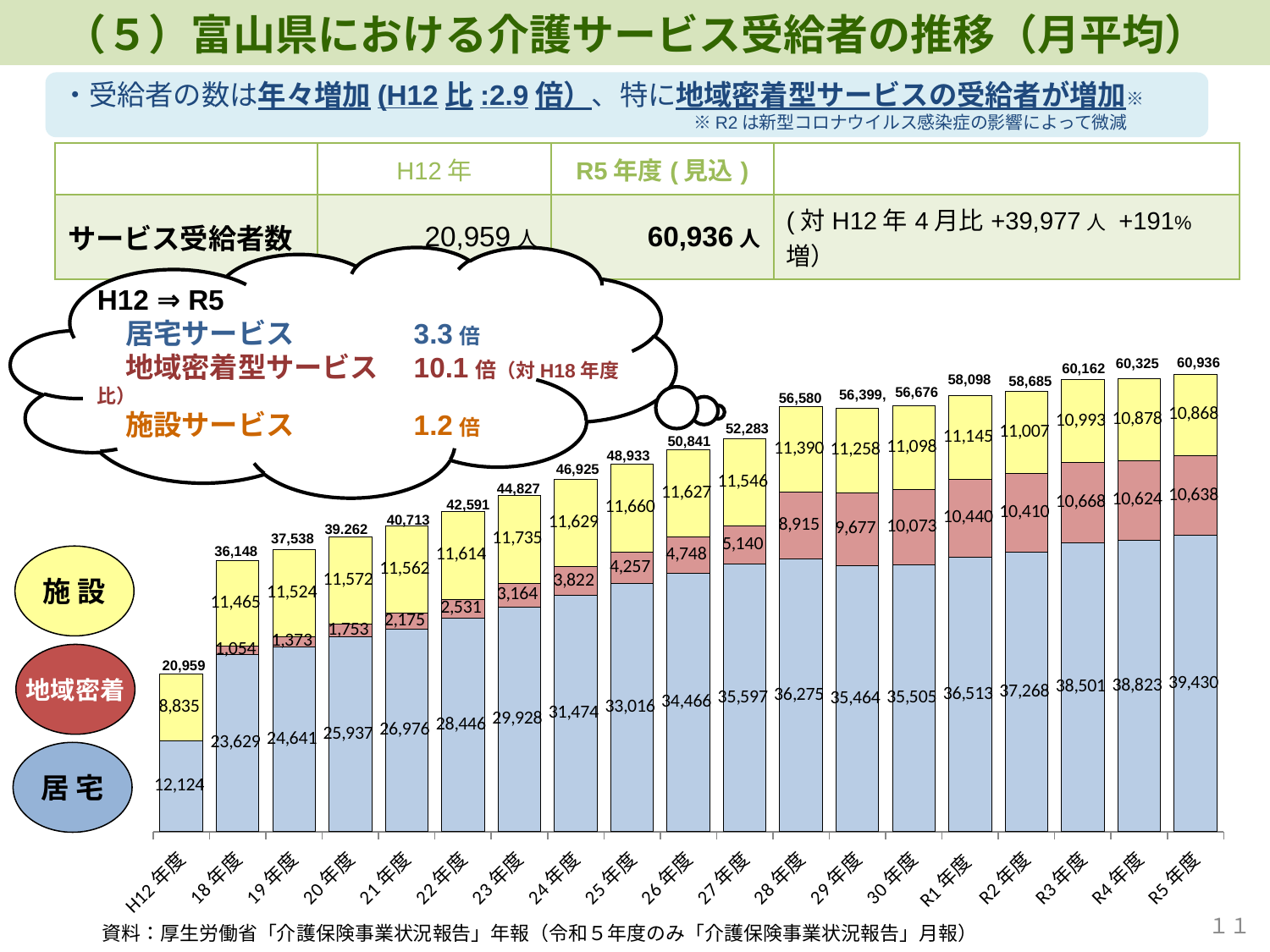

（５）富山県における介護サービス受給者の推移（月平均）
・受給者の数は年々増加(H12比:2.9倍）、特に地域密着型サービスの受給者が増加※
　　　　　　　　　　　　　　　　　　　　　　　　　　　　　　　　　　　　※R2は新型コロナウイルス感染症の影響によって微減
|  | H12年 | R5年度(見込) |  |
| --- | --- | --- | --- |
| サービス受給者数 | 20,959人 | 60,936人 | (対H12年4月比+39,977人 +191%増） |

H12 ⇒ R5
　居宅サービス　　　　3.3倍
　地域密着型サービス　10.1倍（対H18年度比）
　施設サービス　　　　1.2倍

### Chart

| Category | 在宅サービス | 地域密着型サービス | 施設サービス |
|---|---|---|---|
| H12年度 | 12124.0 | None | 8835.0 |
| 18年度 | 23629.0 | 1054.0 | 11465.0 |
| 19年度 | 24641.0 | 1373.0 | 11524.0 |
| 20年度 | 25937.0 | 1753.0 | 11572.0 |
| 21年度 | 26976.0 | 2175.0 | 11562.0 |
| 22年度 | 28446.0 | 2531.0 | 11614.0 |
| 23年度 | 29928.0 | 3164.0 | 11735.0 |
| 24年度 | 31474.0 | 3822.0 | 11629.0 |
| 25年度 | 33016.0 | 4257.0 | 11660.0 |
| 26年度 | 34466.0 | 4748.0 | 11627.0 |
| 27年度 | 35597.0 | 5140.0 | 11546.0 |
| 28年度 | 36275.0 | 8915.0 | 11390.0 |
| 29年度 | 35464.0 | 9677.0 | 11258.0 |
| 30年度 | 35505.0 | 10073.0 | 11098.0 |
| R1年度  | 36513.0 | 10440.0 | 11145.0 |
| R2年度 | 37268.0 | 10410.0 | 11007.0 |
| R3年度 | 38501.0 | 10668.0 | 10993.0 |
| R4年度 | 38823.0 | 10624.0 | 10878.0 |
| R5年度 | 39430.0 | 10638.0 | 10868.0 |
60,325
60,936
60,162
58,098
58,685
56,676
56,399,
56,580
50,841
52,283
48,933
46,925
42,591
44,827
40,713
39.262
37,538
36,148
施 設
地域密着
20,959
居 宅
１１
資料：厚生労働省「介護保険事業状況報告」年報（令和５年度のみ「介護保険事業状況報告」月報）